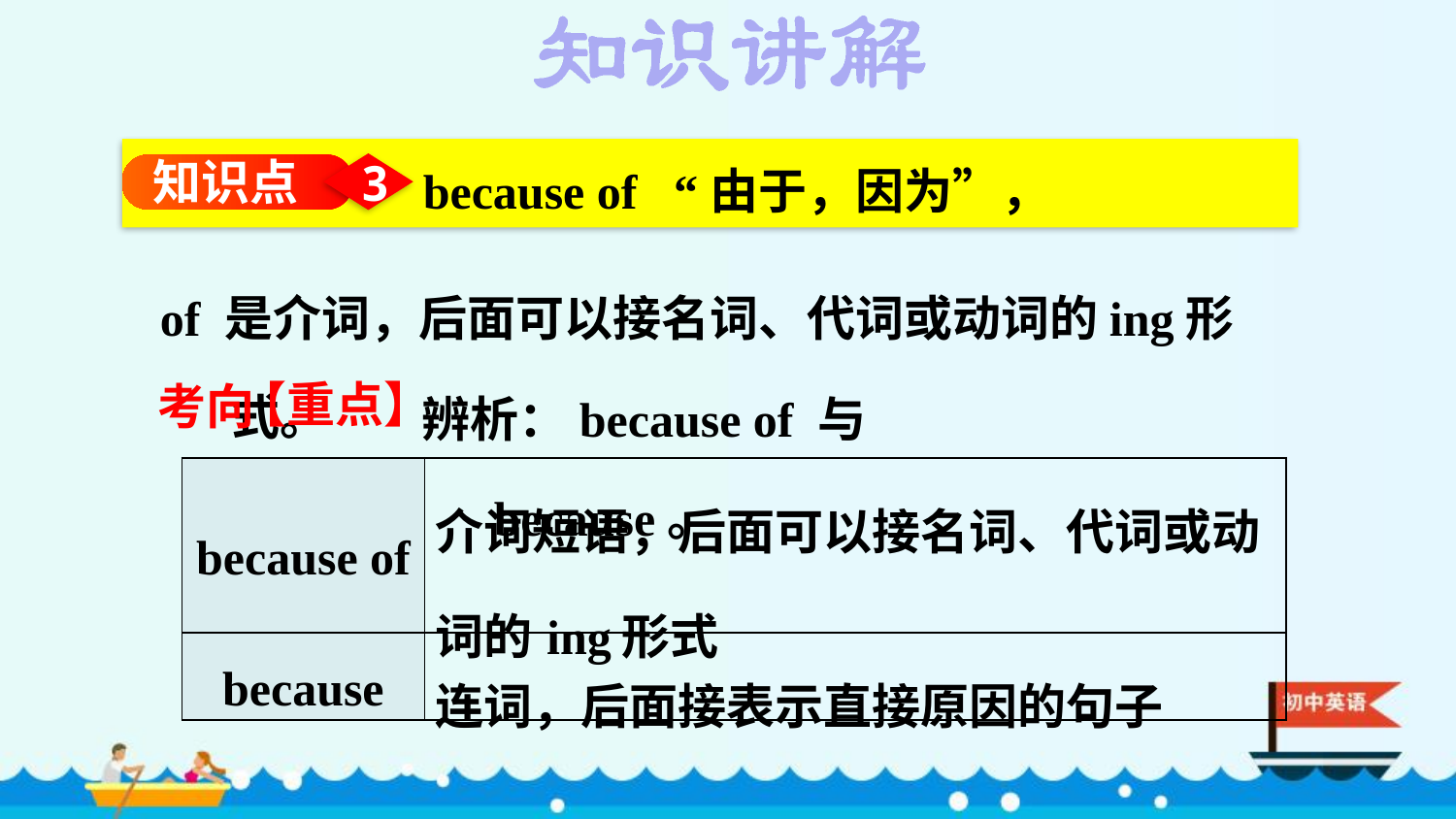

because of   “由于，因为”，

知识点
3

of 是介词，后面可以接名词、代词或动词的­ing形式。
辨析：because of 与because。
考向
【重点】
| because of | 介词短语，后面可以接名词、代词或动词的­ing形式 |
| --- | --- |
| because | 连词，后面接表示直接原因的句子 |